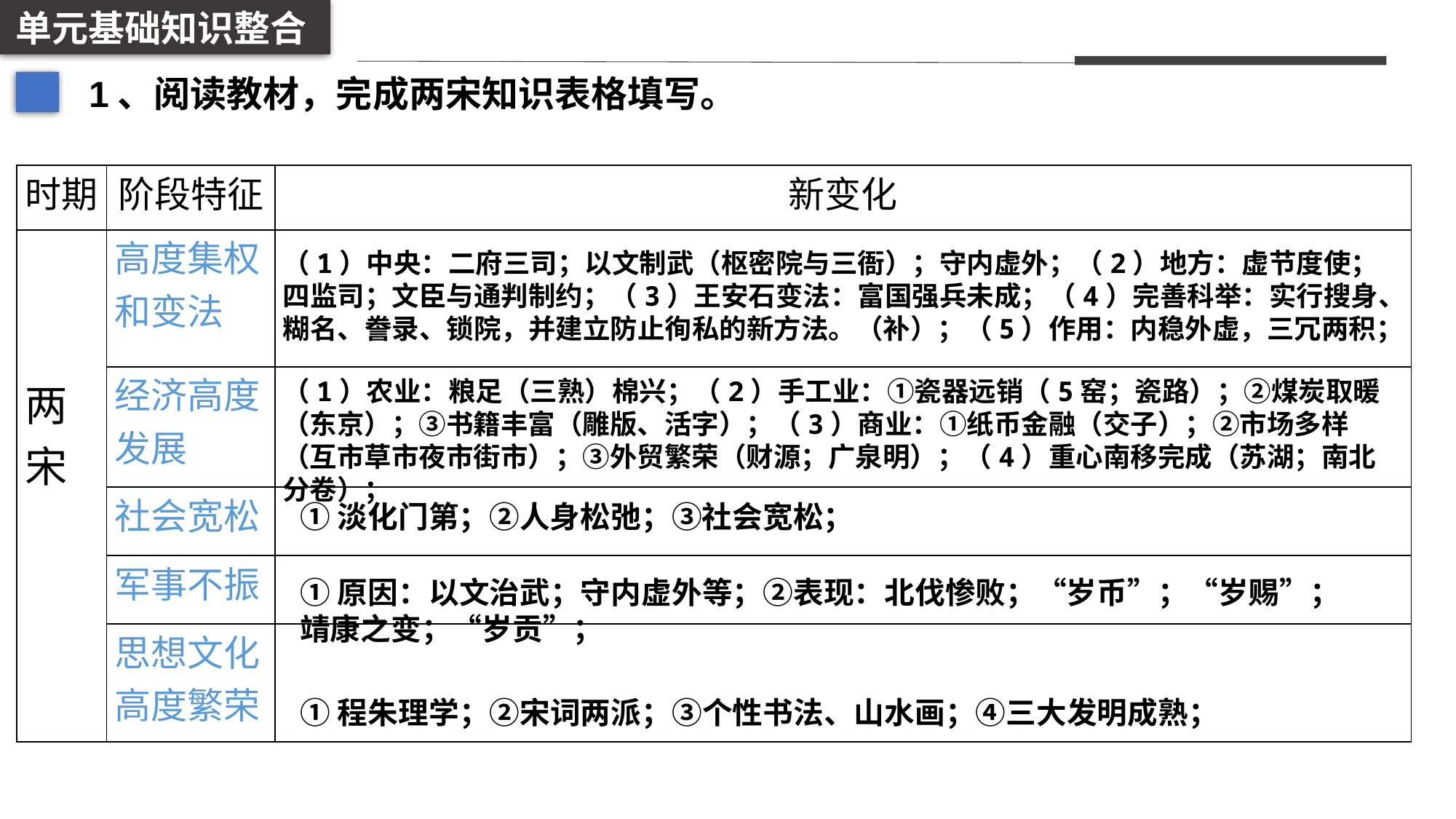

单元基础知识整合

1、阅读教材，完成两宋知识表格填写。

| 时期 | 阶段特征 | 新变化 |
| --- | --- | --- |
| 两宋 | 高度集权和变法 |  |
|  | 经济高度发展 |  |
|  | 社会宽松 |  |
|  | 军事不振 |  |
|  | 思想文化高度繁荣 |  |
（1）中央：二府三司；以文制武（枢密院与三衙）；守内虚外；（2）地方：虚节度使；四监司；文臣与通判制约；（3）王安石变法：富国强兵未成；（4）完善科举：实行搜身、糊名、誊录、锁院，并建立防止徇私的新方法。（补）；（5）作用：内稳外虚，三冗两积；
（1）农业：粮足（三熟）棉兴；（2）手工业：①瓷器远销（5窑；瓷路）；②煤炭取暖（东京）；③书籍丰富（雕版、活字）；（3）商业：①纸币金融（交子）；②市场多样（互市草市夜市街市）；③外贸繁荣（财源；广泉明）；（4）重心南移完成（苏湖；南北分卷）；
①淡化门第；②人身松弛；③社会宽松；
①原因：以文治武；守内虚外等；②表现：北伐惨败；“岁币”；“岁赐”；靖康之变；“岁贡”；
①程朱理学；②宋词两派；③个性书法、山水画；④三大发明成熟；